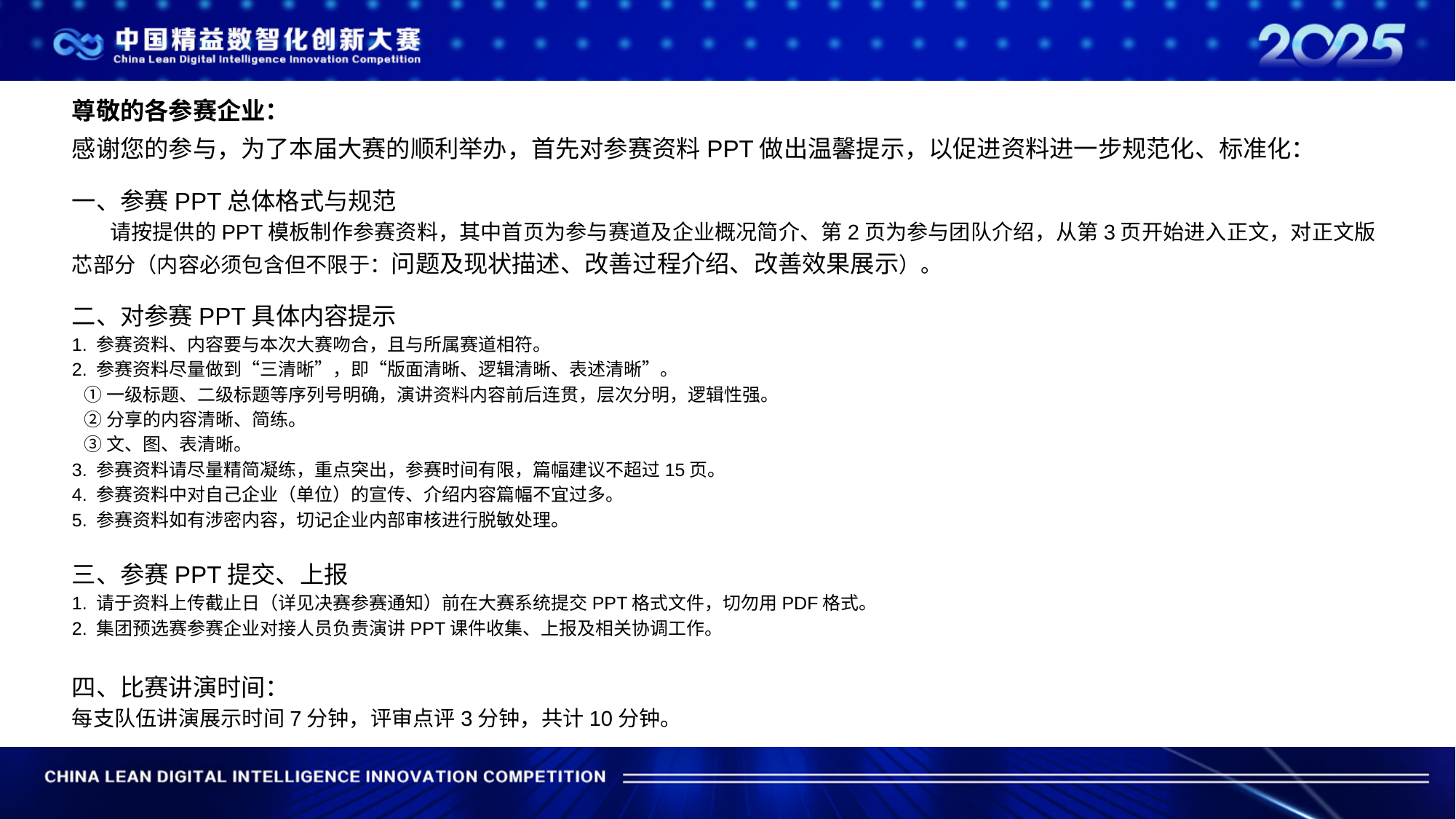

尊敬的各参赛企业：
感谢您的参与，为了本届大赛的顺利举办，首先对参赛资料PPT做出温馨提示，以促进资料进一步规范化、标准化：

一、参赛PPT总体格式与规范
       请按提供的PPT模板制作参赛资料，其中首页为参与赛道及企业概况简介、第2页为参与团队介绍，从第3页开始进入正文，对正文版芯部分（内容必须包含但不限于：问题及现状描述、改善过程介绍、改善效果展示）。

二、对参赛PPT具体内容提示
1. 参赛资料、内容要与本次大赛吻合，且与所属赛道相符。
2. 参赛资料尽量做到“三清晰”，即“版面清晰、逻辑清晰、表述清晰”。
   ①一级标题、二级标题等序列号明确，演讲资料内容前后连贯，层次分明，逻辑性强。
   ②分享的内容清晰、简练。
   ③文、图、表清晰。
3. 参赛资料请尽量精简凝练，重点突出，参赛时间有限，篇幅建议不超过15页。
4. 参赛资料中对自己企业（单位）的宣传、介绍内容篇幅不宜过多。
5. 参赛资料如有涉密内容，切记企业内部审核进行脱敏处理。

三、参赛PPT提交、上报
1. 请于资料上传截止日（详见决赛参赛通知）前在大赛系统提交PPT格式文件，切勿用PDF格式。
2. 集团预选赛参赛企业对接人员负责演讲PPT课件收集、上报及相关协调工作。

四、比赛讲演时间：
每支队伍讲演展示时间7分钟，评审点评3分钟，共计10分钟。